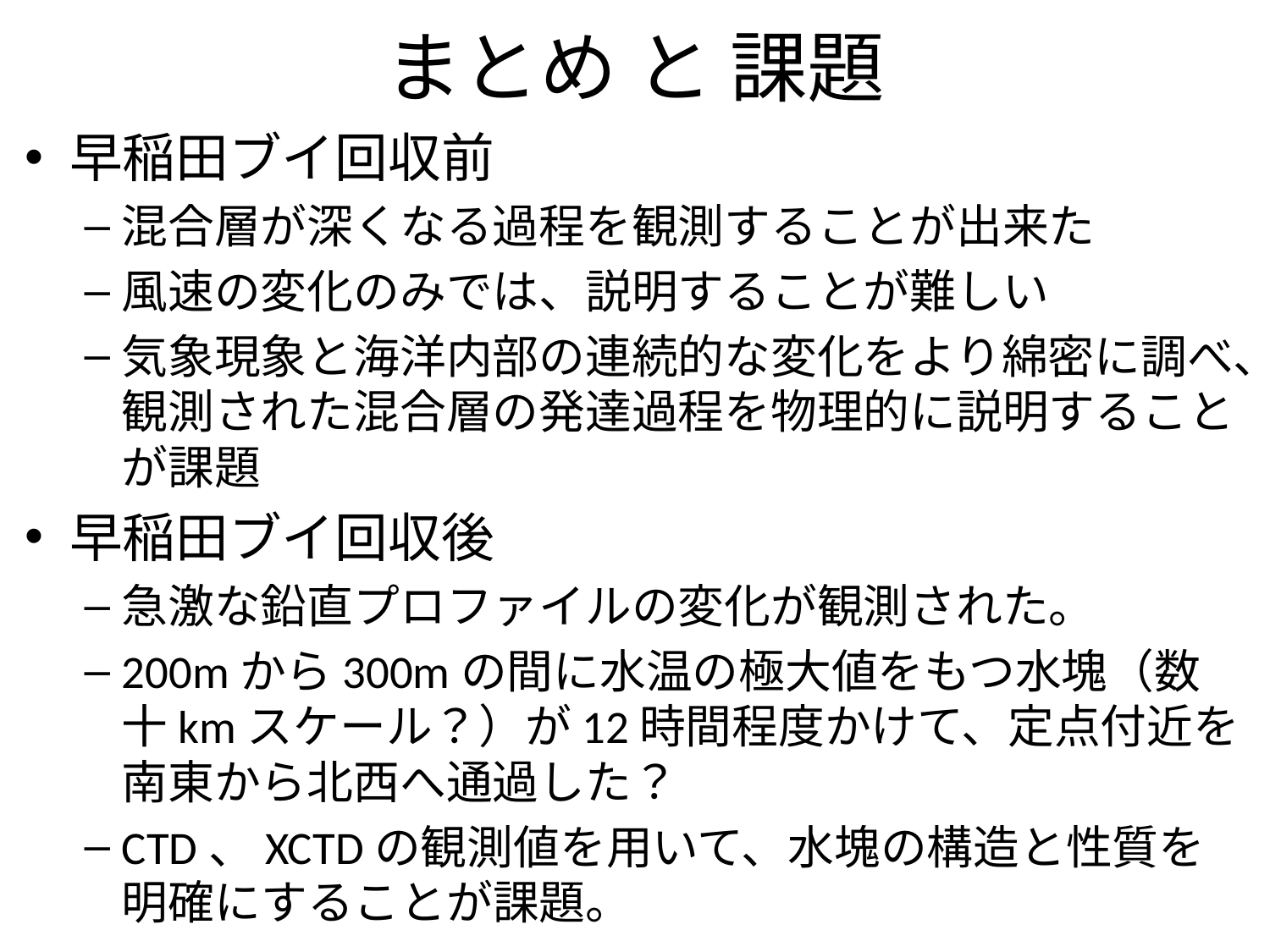

# まとめ と 課題
早稲田ブイ回収前
混合層が深くなる過程を観測することが出来た
風速の変化のみでは、説明することが難しい
気象現象と海洋内部の連続的な変化をより綿密に調べ、観測された混合層の発達過程を物理的に説明することが課題
早稲田ブイ回収後
急激な鉛直プロファイルの変化が観測された。
200mから300mの間に水温の極大値をもつ水塊（数十kmスケール？）が12時間程度かけて、定点付近を南東から北西へ通過した？
CTD、XCTDの観測値を用いて、水塊の構造と性質を明確にすることが課題。